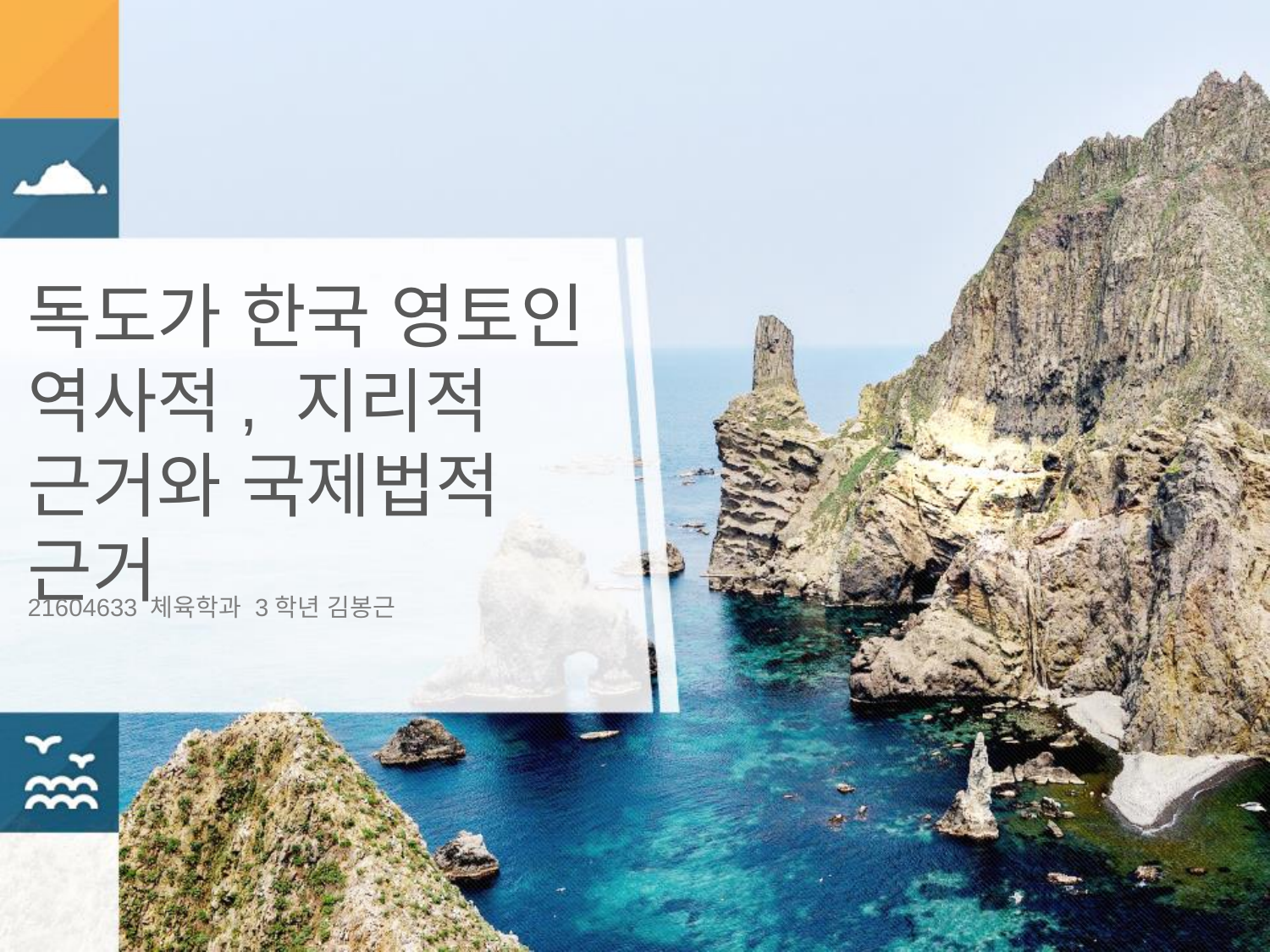

# 독도가 한국 영토인 역사적, 지리적 근거와 국제법적 근거
21604633 체육학과 3학년 김봉근